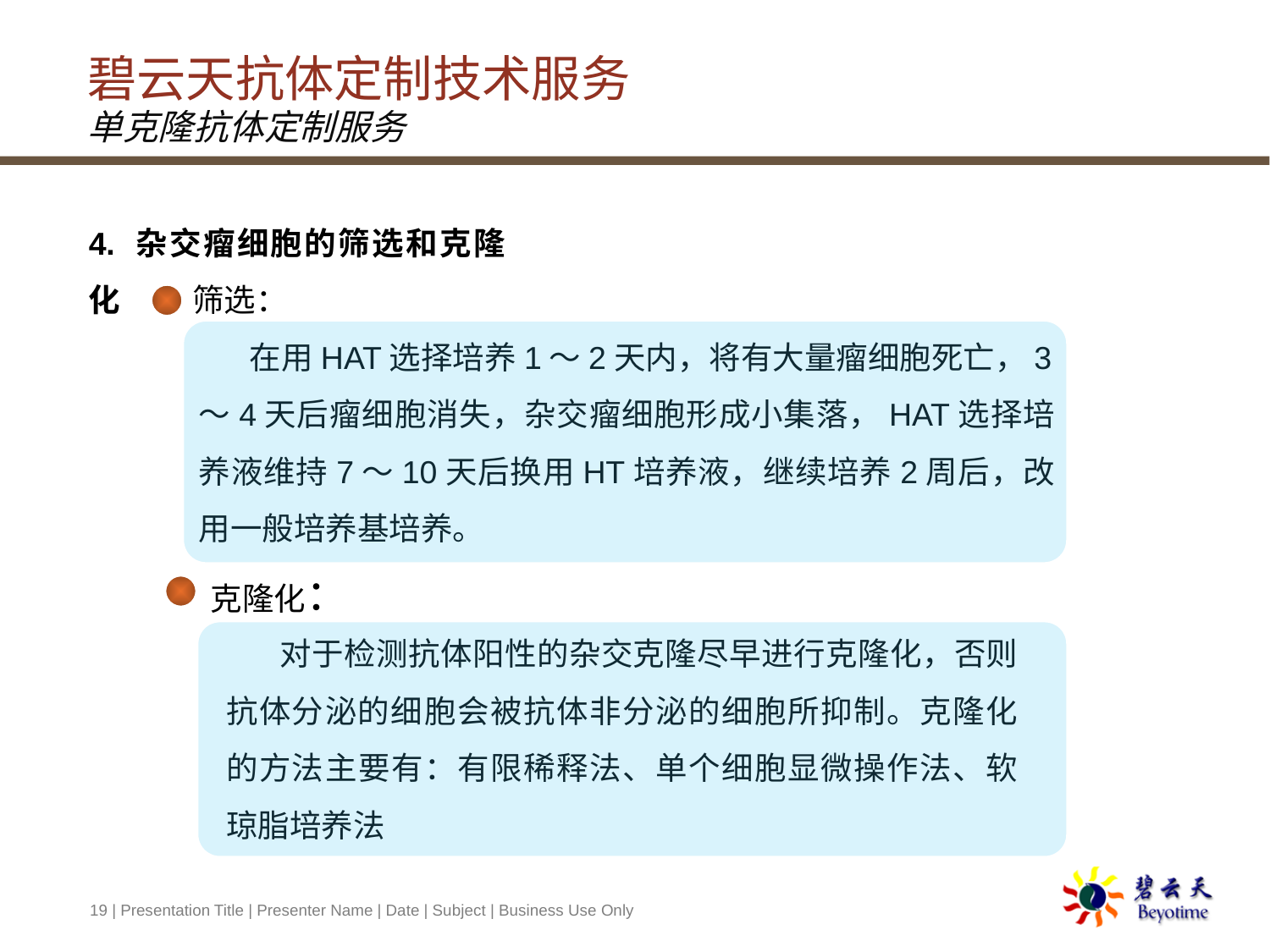

# 碧云天抗体定制技术服务 单克隆抗体定制服务
4. 杂交瘤细胞的筛选和克隆化
     筛选：
      在用HAT选择培养1～2天内，将有大量瘤细胞死亡，3～4天后瘤细胞消失，杂交瘤细胞形成小集落，HAT选择培养液维持7～10天后换用HT培养液，继续培养2周后，改用一般培养基培养。

克隆化：

      对于检测抗体阳性的杂交克隆尽早进行克隆化，否则抗体分泌的细胞会被抗体非分泌的细胞所抑制。克隆化的方法主要有：有限稀释法、单个细胞显微操作法、软琼脂培养法

19 | Presentation Title | Presenter Name | Date | Subject | Business Use Only